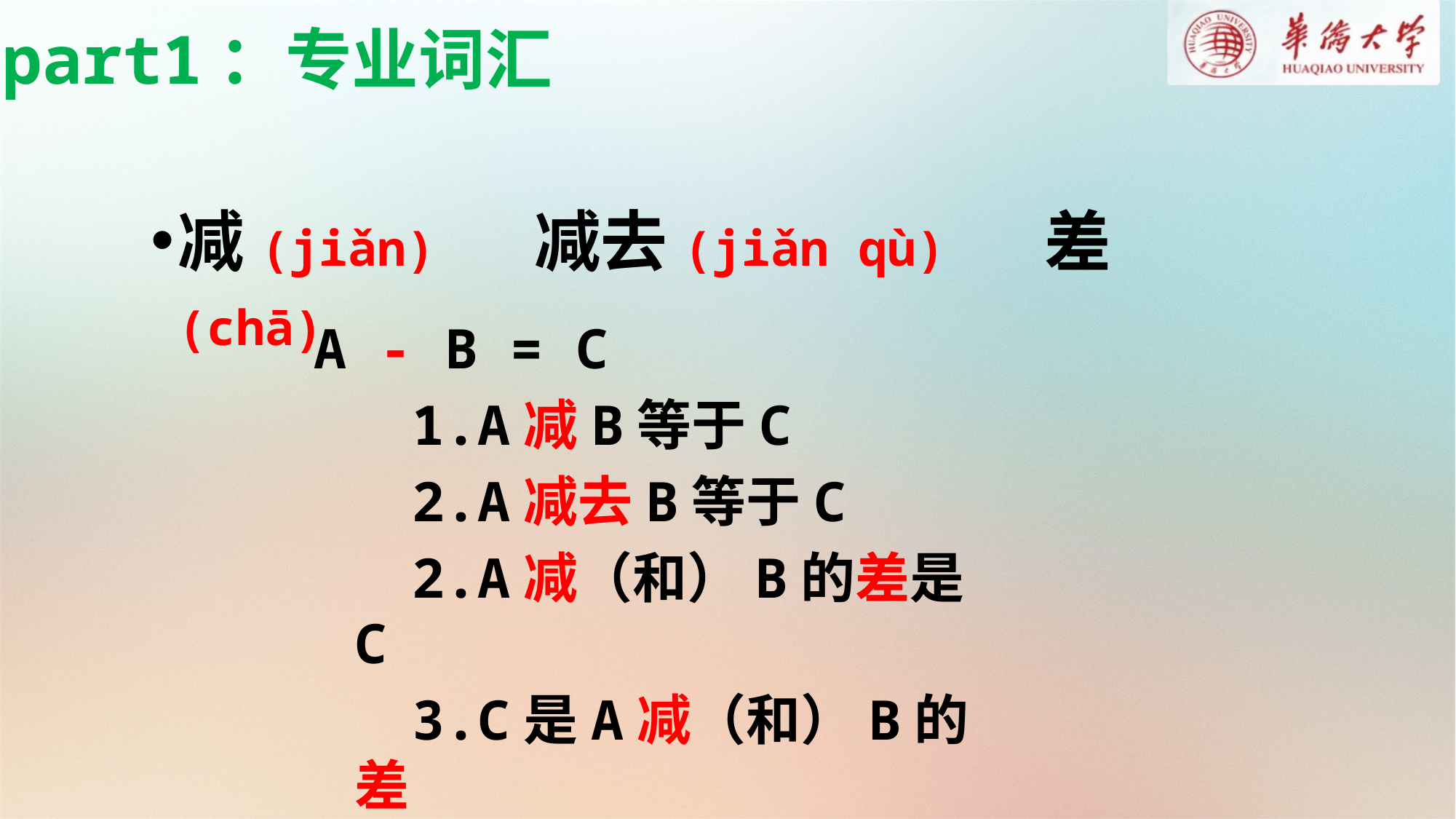

part1：专业词汇
减(jiǎn)   减去(jiǎn qù)   差(chā)
A - B = C
   1.A减B等于C
   2.A减去B等于C
   2.A减（和）B的差是C
   3.C是A减（和）B的差